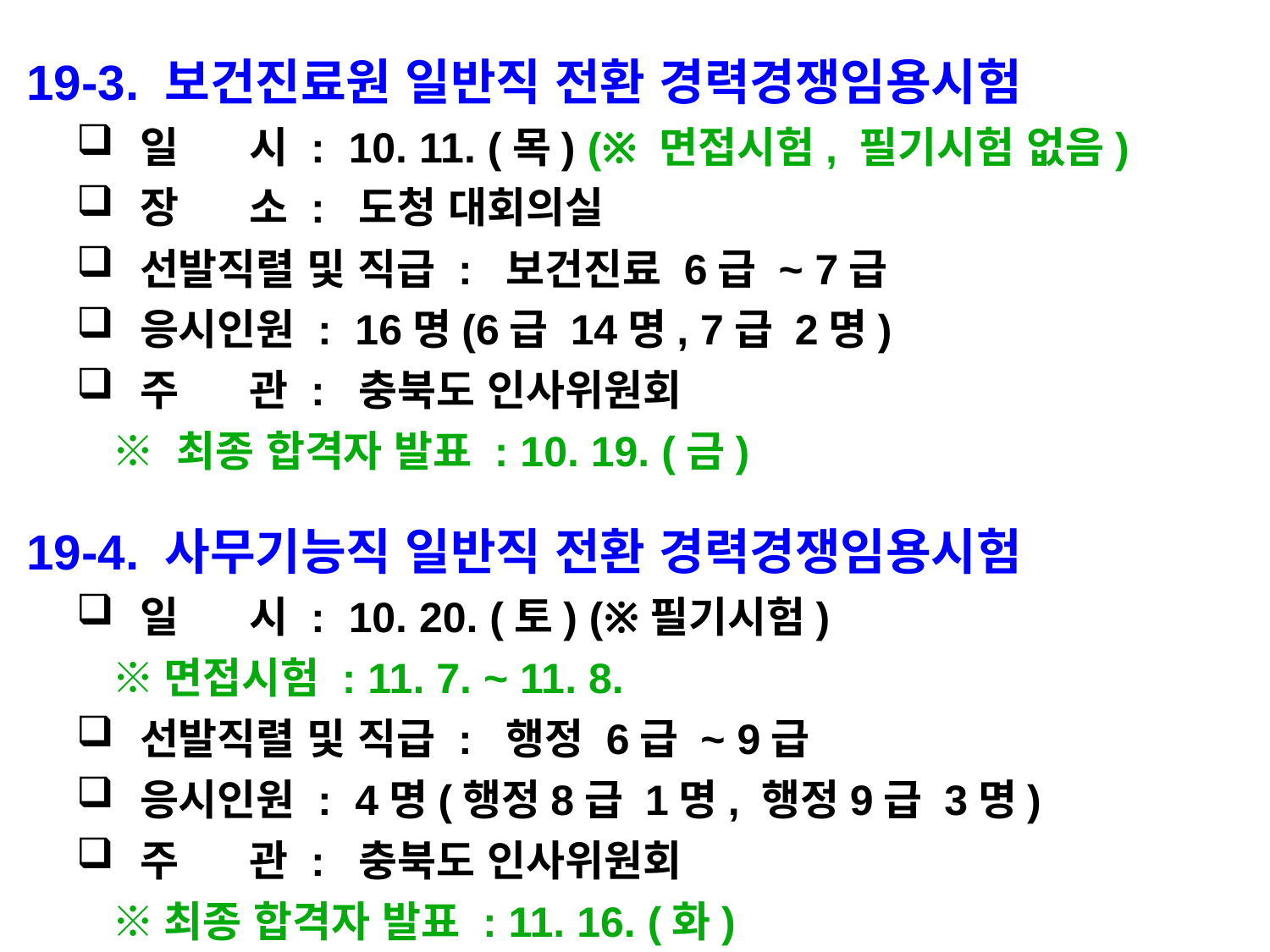

19-3. 보건진료원 일반직 전환 경력경쟁임용시험
일      시 :  10. 11. (목) (※ 면접시험, 필기시험 없음)
장      소 :  도청 대회의실
선발직렬 및 직급 :  보건진료 6급 ~ 7급
응시인원 :  16명(6급 14명, 7급 2명)
주      관 :  충북도 인사위원회
   ※ 최종 합격자 발표 : 10. 19. (금)

 19-4. 사무기능직 일반직 전환 경력경쟁임용시험
일      시 :  10. 20. (토) (※필기시험)
   ※면접시험 : 11. 7. ~ 11. 8.
선발직렬 및 직급 :  행정 6급 ~ 9급
응시인원 :  4명(행정8급 1명, 행정9급 3명)
주      관 :  충북도 인사위원회
   ※최종 합격자 발표 : 11. 16. (화)